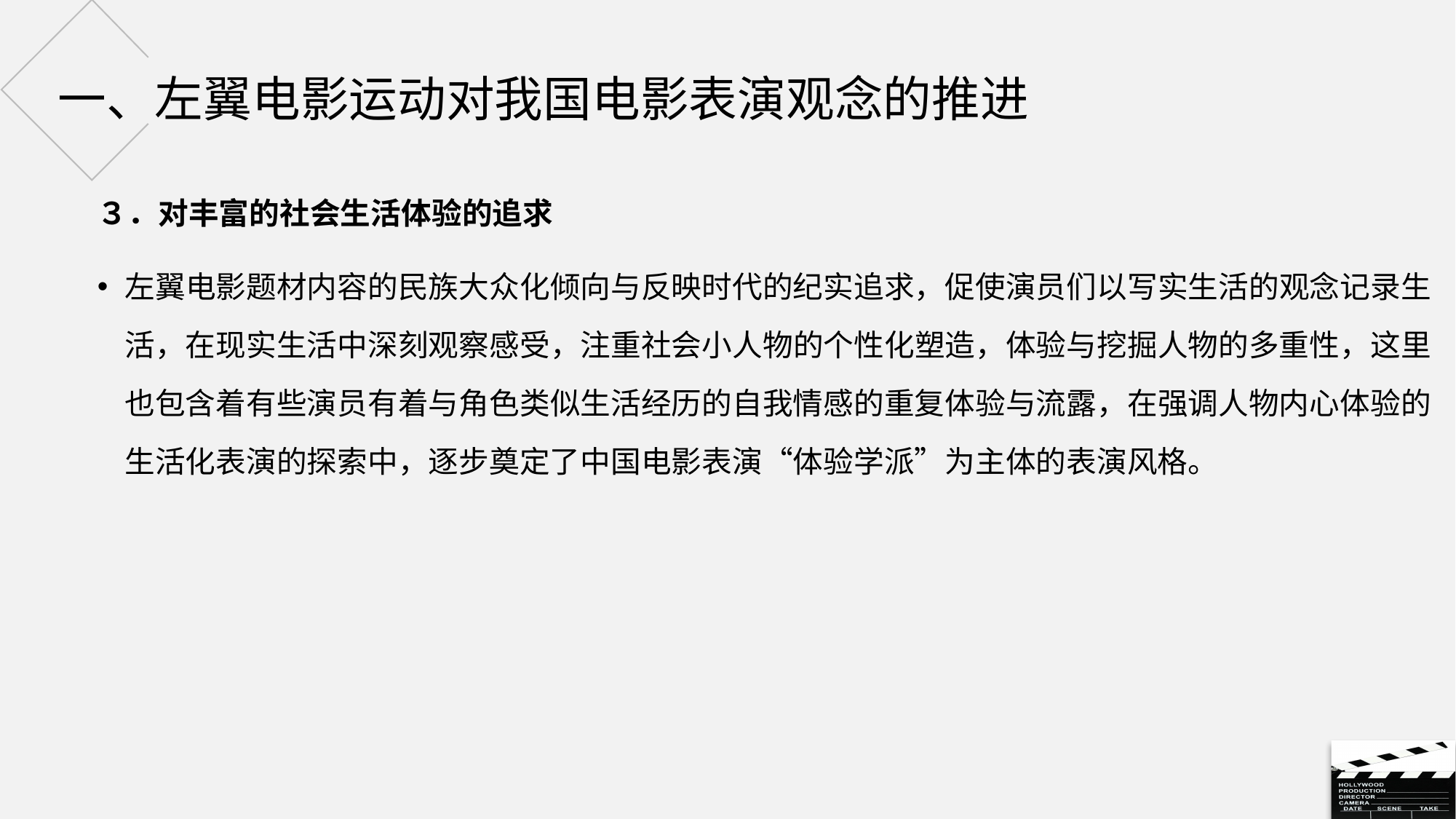

# 一、左翼电影运动对我国电影表演观念的推进
３．对丰富的社会生活体验的追求
左翼电影题材内容的民族大众化倾向与反映时代的纪实追求，促使演员们以写实生活的观念记录生活，在现实生活中深刻观察感受，注重社会小人物的个性化塑造，体验与挖掘人物的多重性，这里也包含着有些演员有着与角色类似生活经历的自我情感的重复体验与流露，在强调人物内心体验的生活化表演的探索中，逐步奠定了中国电影表演“体验学派”为主体的表演风格。